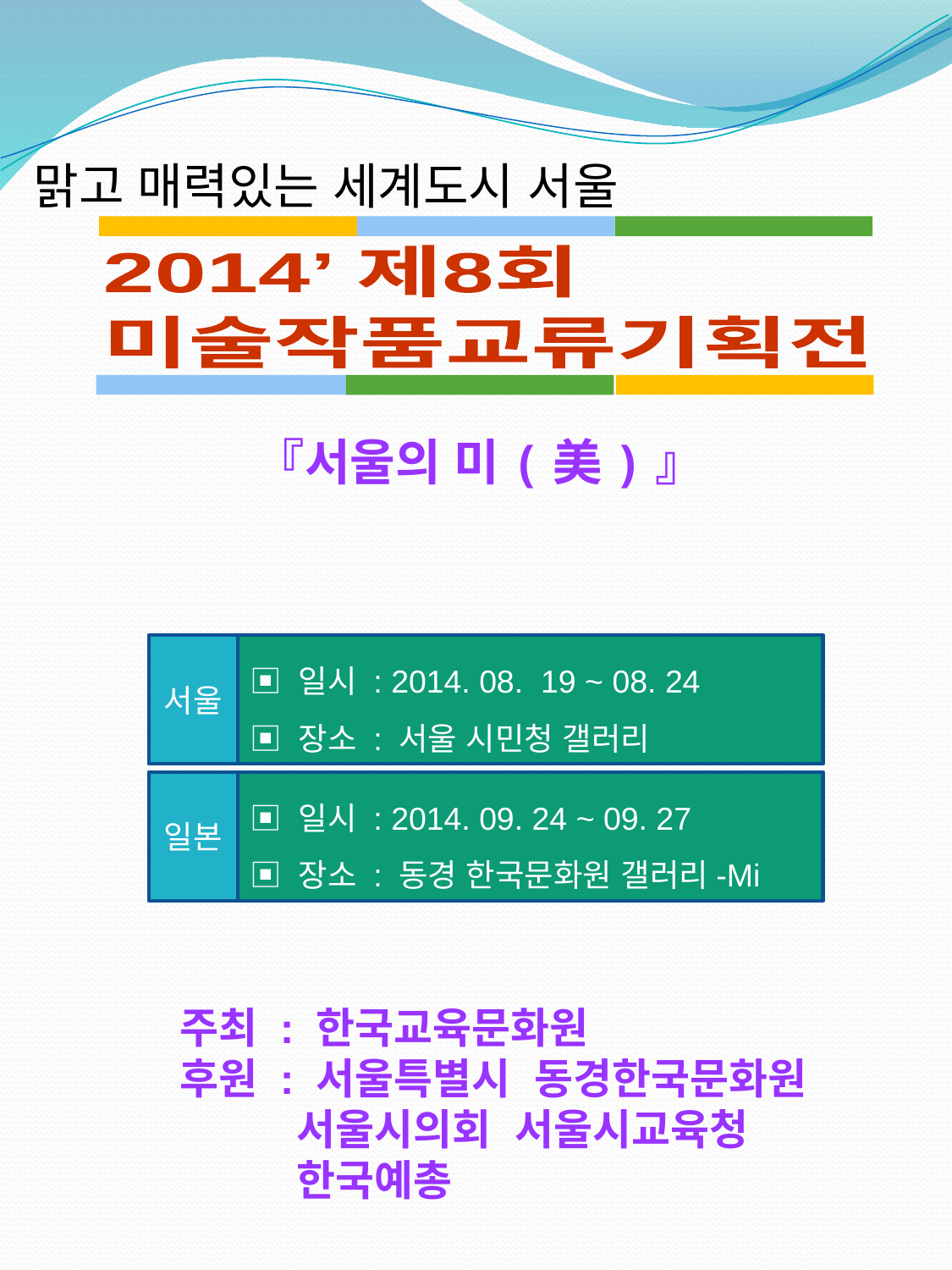

맑고 매력있는 세계도시 서울

2014’ 제8회
미술작품교류기획전

『서울의 미(美)』
서울
▣ 일시 : 2014. 08.  19 ~ 08. 24
▣ 장소 : 서울 시민청 갤러리
일본
▣ 일시 : 2014. 09. 24 ~ 09. 27
▣ 장소 : 동경 한국문화원 갤러리-Mi
주최 : 한국교육문화원
후원 : 서울특별시  동경한국문화원
         서울시의회  서울시교육청
         한국예총